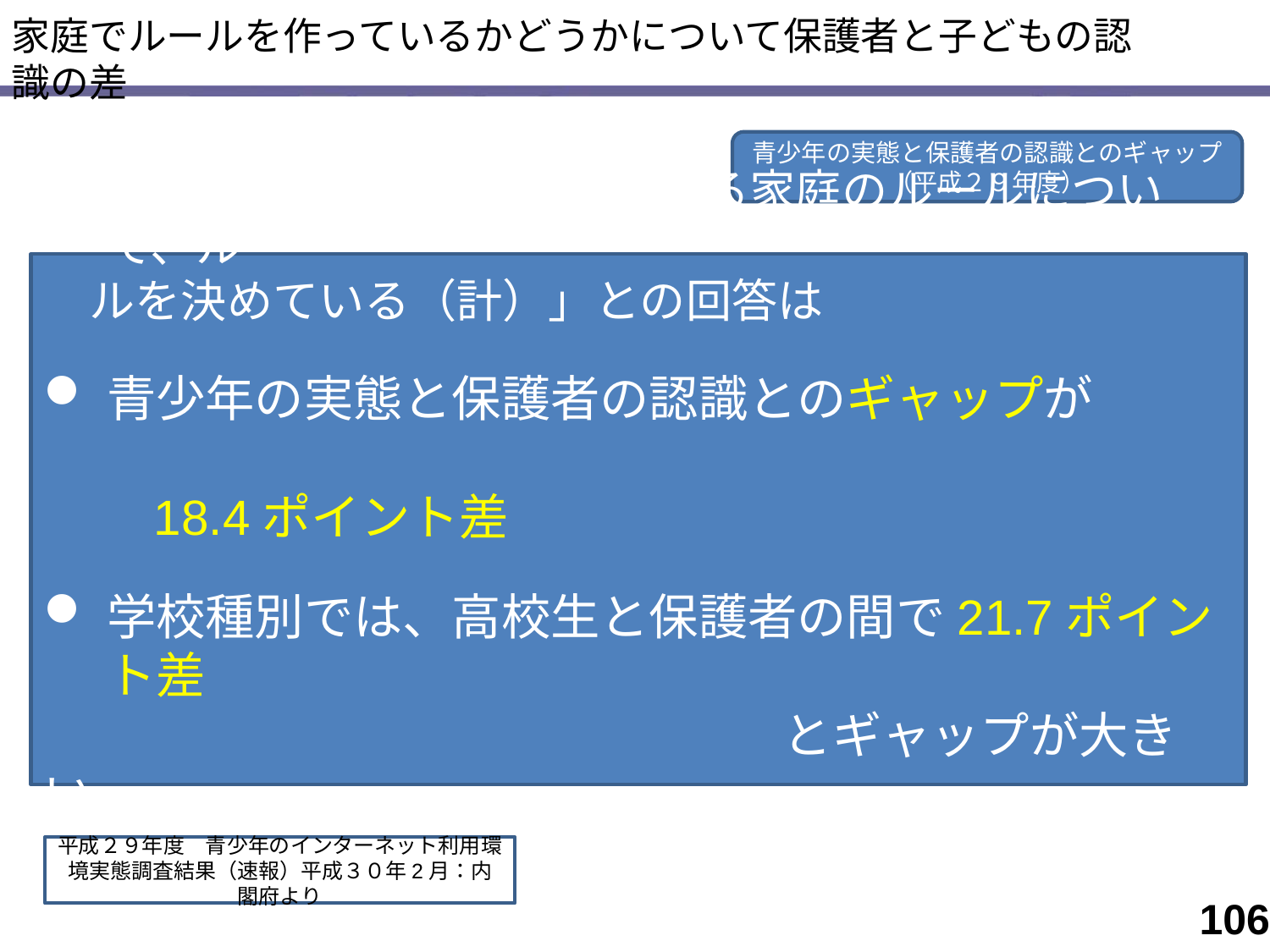

家庭でルールを作っているかどうかについて保護者と子どもの認識の差
青少年の実態と保護者の認識とのギャップ
（平成２９年度）
インターネットの利用に関する家庭のルールについて、ルー
　ルを決めている（計）」との回答は

青少年の実態と保護者の認識とのギャップが
　　　　　　　　　　　　　　　　　　　　　　　　　　18.4ポイント差

学校種別では、高校生と保護者の間で21.7ポイント差
　　　　　　　　　　　　　　　とギャップが大きい。

平成２９年度　青少年のインターネット利用環境実態調査結果（速報）平成３０年2月：内閣府より
106